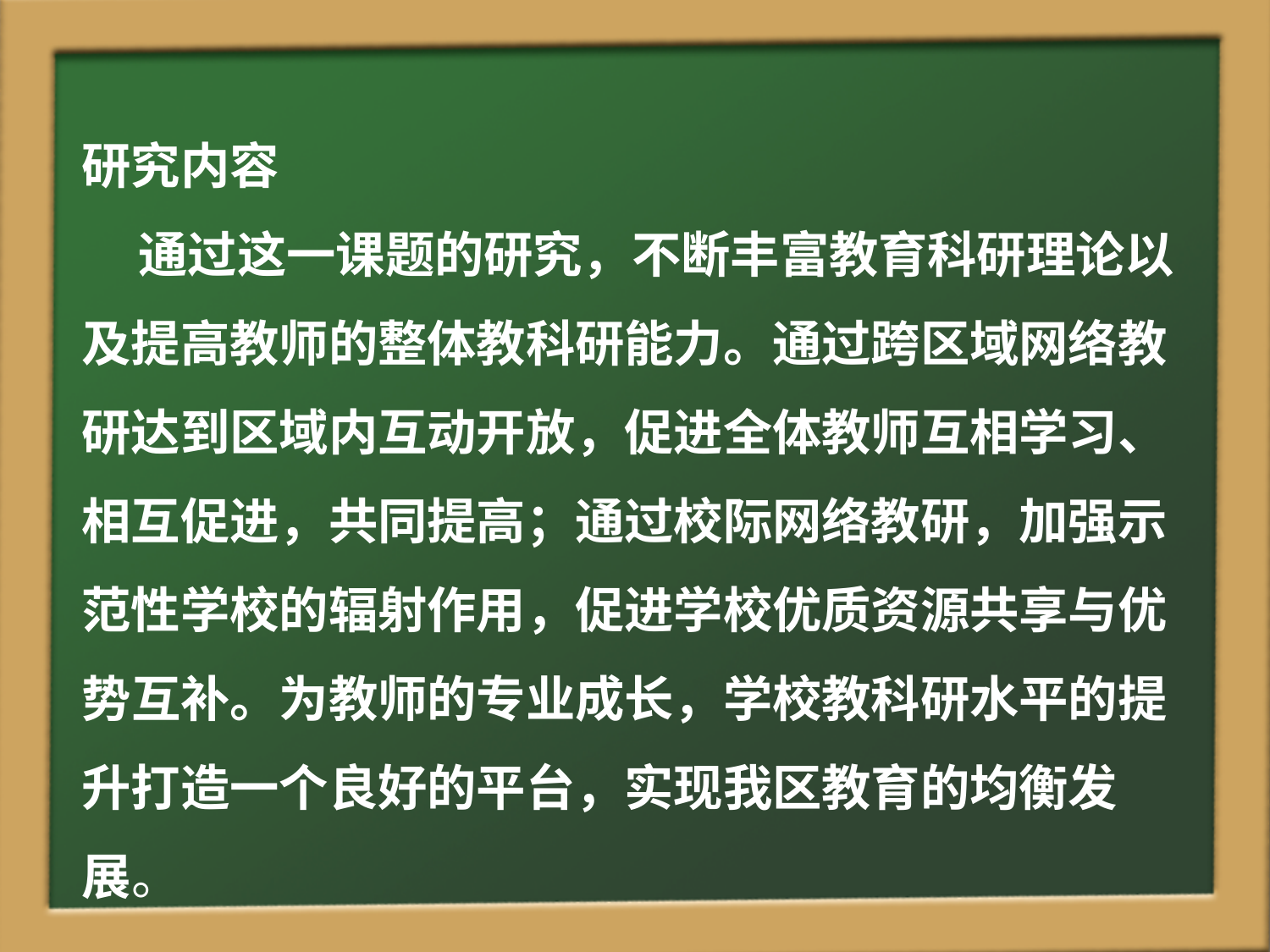

研究内容
    通过这一课题的研究，不断丰富教育科研理论以及提高教师的整体教科研能力。通过跨区域网络教研达到区域内互动开放，促进全体教师互相学习、相互促进，共同提高；通过校际网络教研，加强示范性学校的辐射作用，促进学校优质资源共享与优势互补。为教师的专业成长，学校教科研水平的提升打造一个良好的平台，实现我区教育的均衡发展。